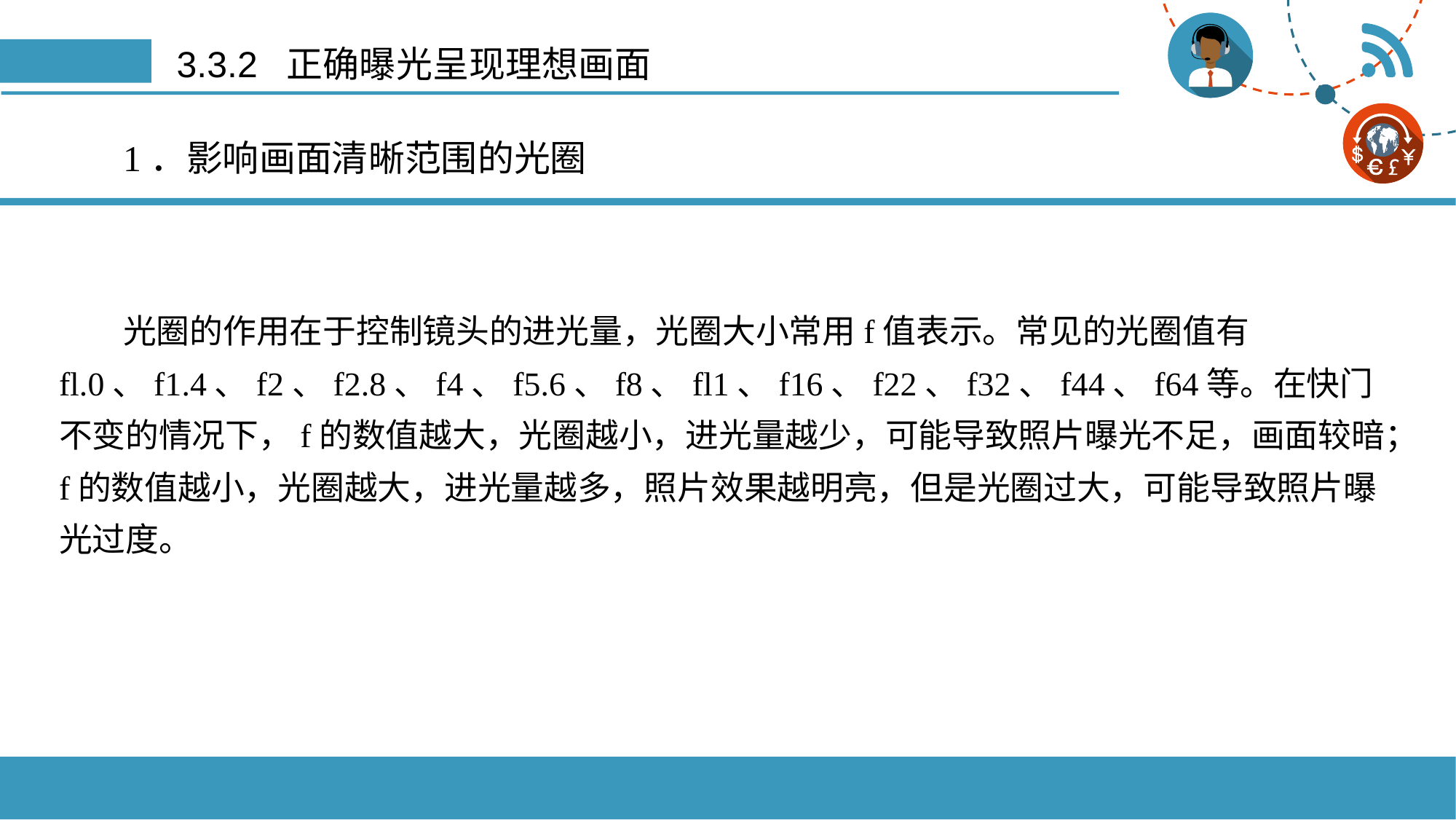

# 3.3.2  正确曝光呈现理想画面
1．影响画面清晰范围的光圈

光圈的作用在于控制镜头的进光量，光圈大小常用f值表示。常见的光圈值有fl.0、f1.4、f2、f2.8、f4、f5.6、f8、fl1、f16、f22、f32、f44、f64等。在快门不变的情况下，f的数值越大，光圈越小，进光量越少，可能导致照片曝光不足，画面较暗；f的数值越小，光圈越大，进光量越多，照片效果越明亮，但是光圈过大，可能导致照片曝光过度。